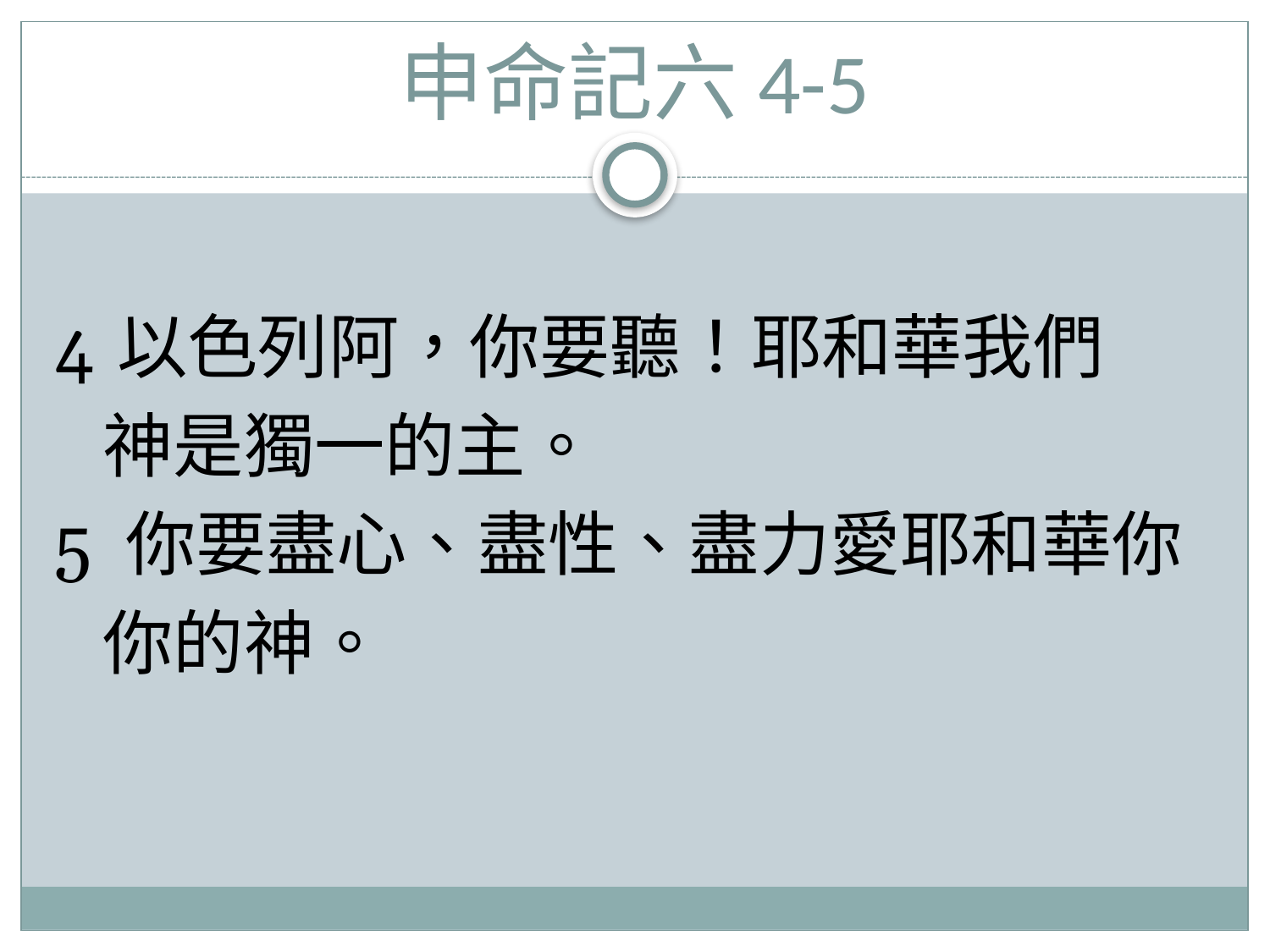

# 申命記六4-5
4 以色列阿，你要聽！耶和華我們
  神是獨一的主。
5 你要盡心、盡性、盡力愛耶和華你
  你的神。